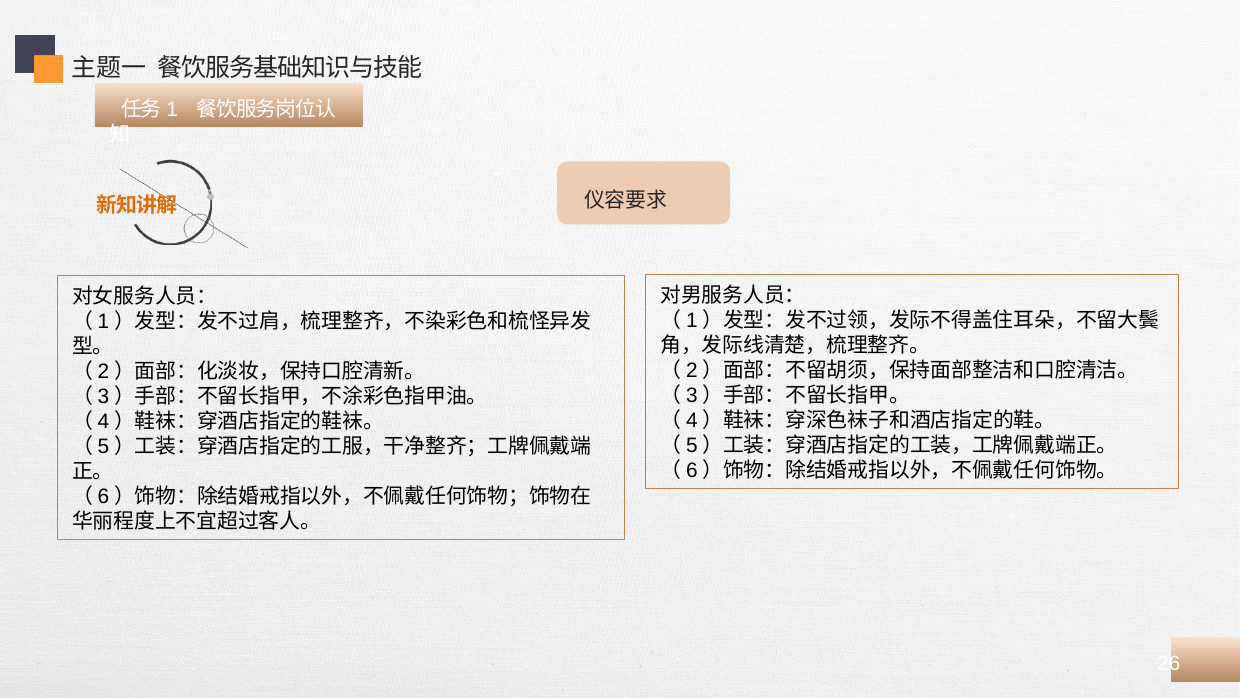

主题一  餐饮服务基础知识与技能

 任务1   餐饮服务岗位认知
    仪容要求
对男服务人员：
（1）发型：发不过领，发际不得盖住耳朵，不留大鬓角，发际线清楚，梳理整齐。
（2）面部：不留胡须，保持面部整洁和口腔清洁。
（3）手部：不留长指甲。
（4）鞋袜：穿深色袜子和酒店指定的鞋。
（5）工装：穿酒店指定的工装，工牌佩戴端正。
（6）饰物：除结婚戒指以外，不佩戴任何饰物。
对女服务人员：
（1）发型：发不过肩，梳理整齐，不染彩色和梳怪异发型。
（2）面部：化淡妆，保持口腔清新。
（3）手部：不留长指甲，不涂彩色指甲油。
（4）鞋袜：穿酒店指定的鞋袜。
（5）工装：穿酒店指定的工服，干净整齐；工牌佩戴端正。
（6）饰物：除结婚戒指以外，不佩戴任何饰物；饰物在华丽程度上不宜超过客人。